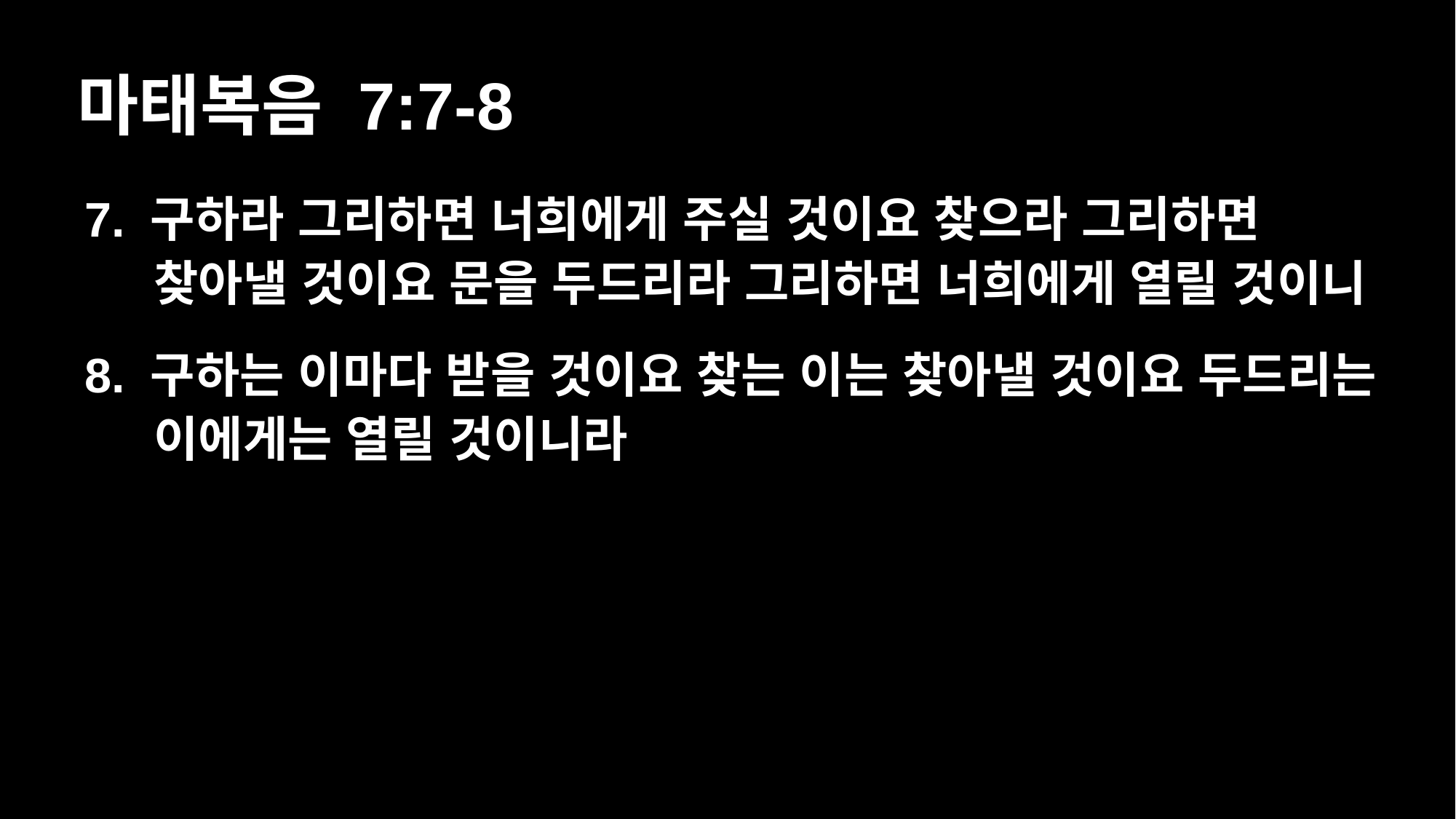

# 마태복음 7:7-8
7. 구하라 그리하면 너희에게 주실 것이요 찾으라 그리하면 찾아낼 것이요 문을 두드리라 그리하면 너희에게 열릴 것이니
8. 구하는 이마다 받을 것이요 찾는 이는 찾아낼 것이요 두드리는 이에게는 열릴 것이니라